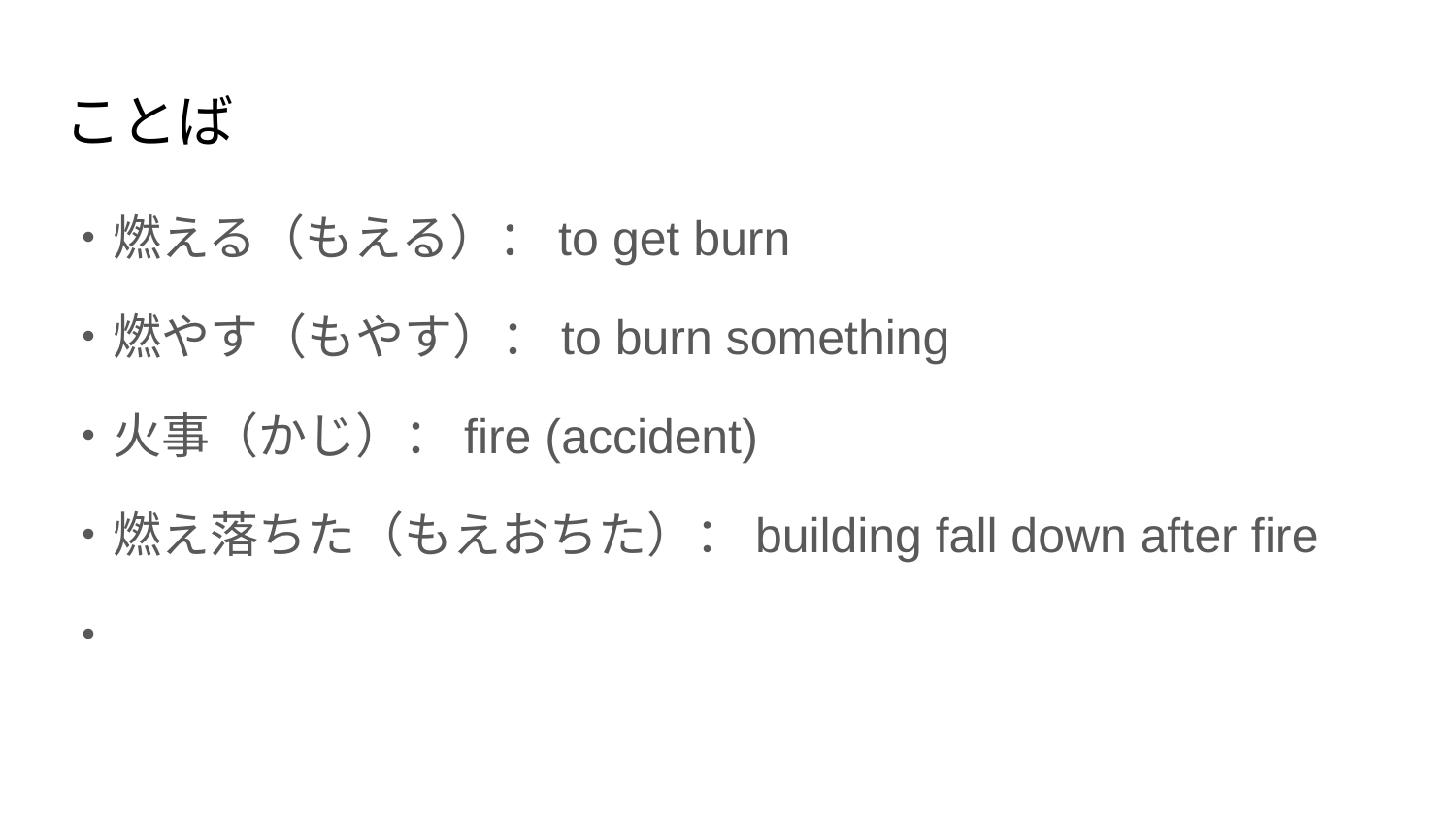

# ことば
・燃える（もえる）：to get burn
・燃やす（もやす）：to burn something
・火事（かじ）：fire (accident)
・燃え落ちた（もえおちた）：building fall down after fire
・